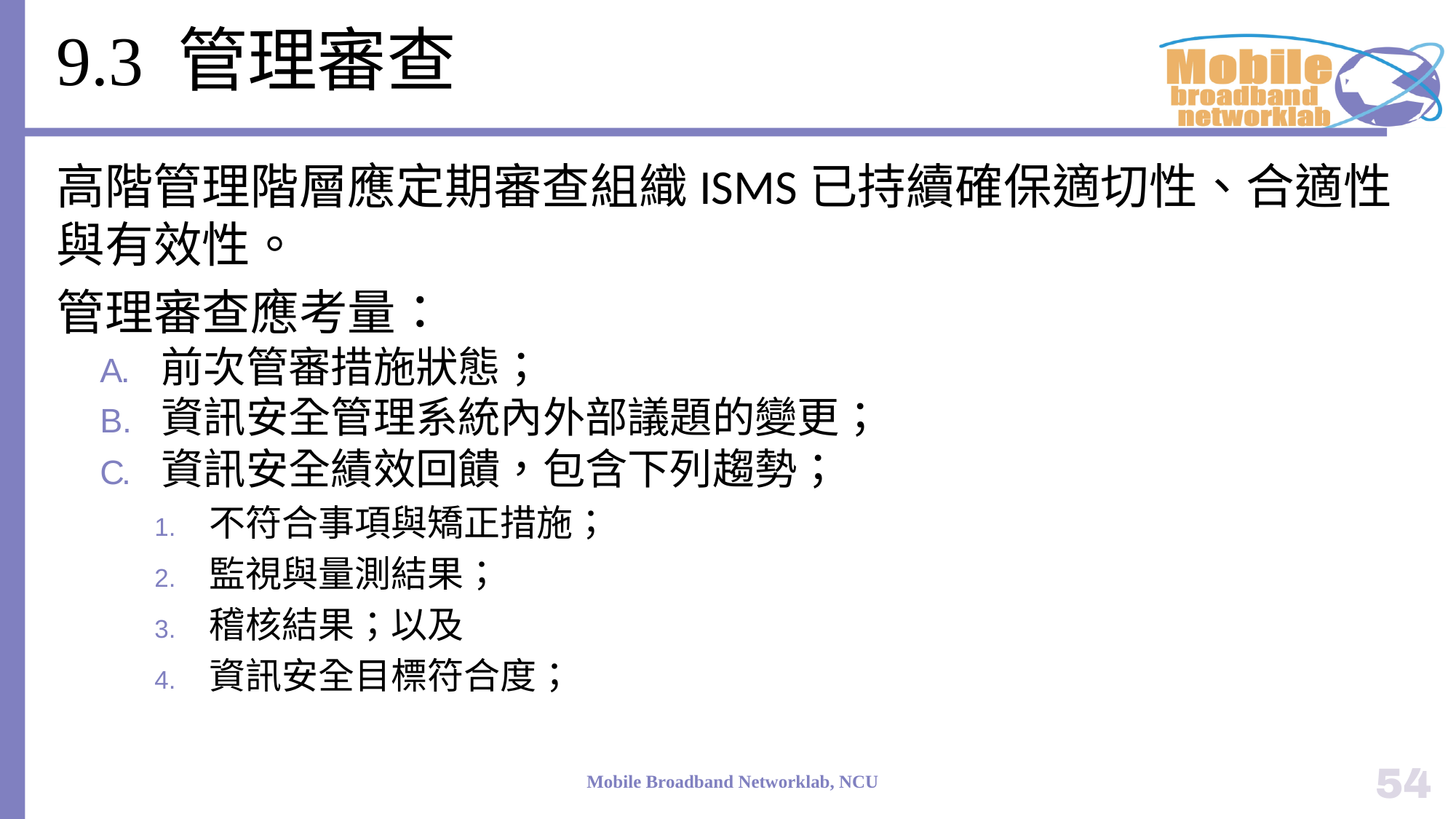

# 9.3 管理審查
高階管理階層應定期審查組織ISMS已持續確保適切性、合適性與有效性。
管理審查應考量：
前次管審措施狀態；
資訊安全管理系統內外部議題的變更；
資訊安全績效回饋，包含下列趨勢；
不符合事項與矯正措施；
監視與量測結果；
稽核結果；以及
資訊安全目標符合度；
54